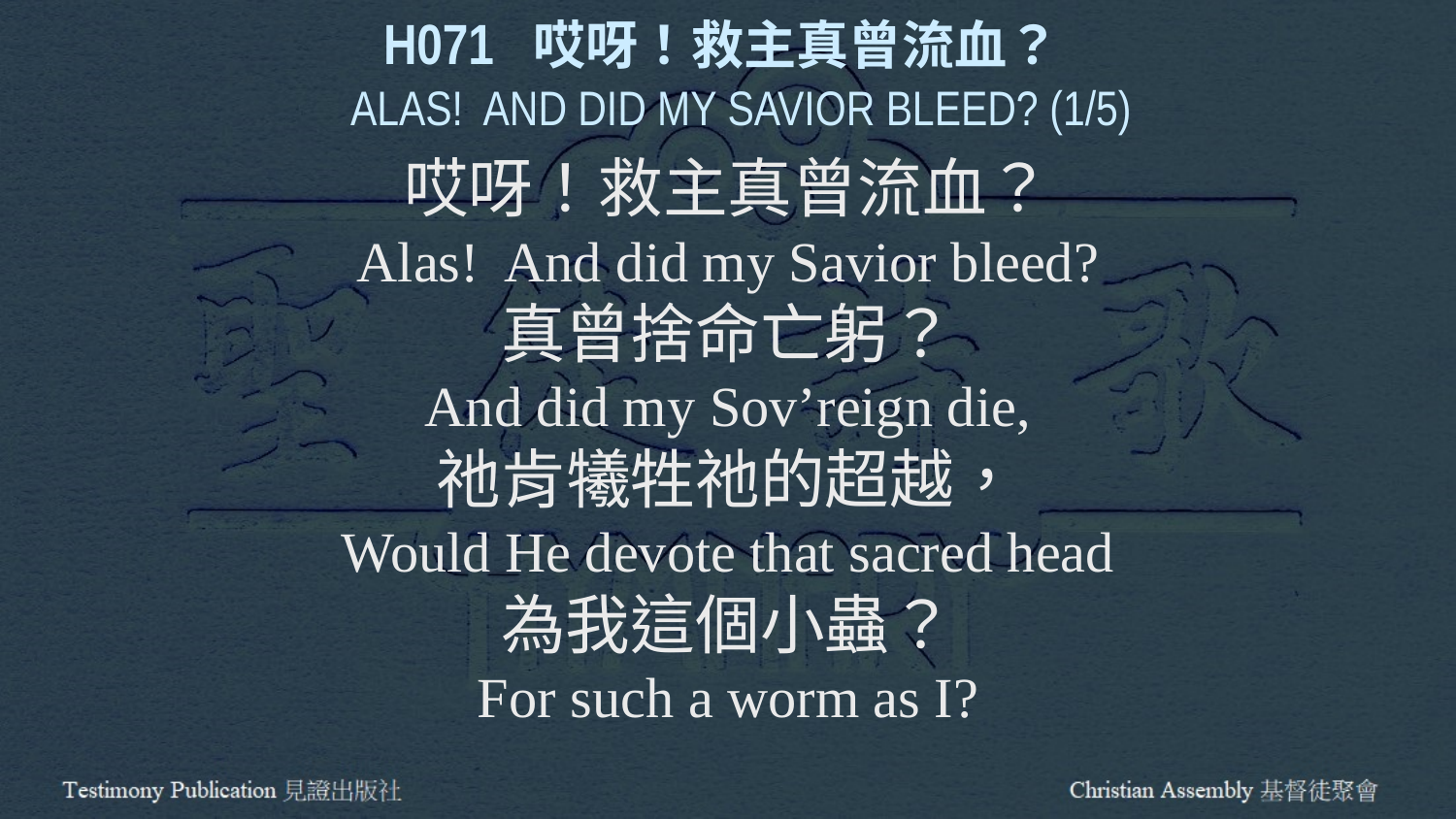

H071  哎呀！救主真曾流血？
 ALAS!  AND DID MY SAVIOR BLEED? (1/5)
哎呀！救主真曾流血？
Alas!  And did my Savior bleed?
真曾捨命亡躬？
And did my Sov’reign die,
祂肯犧牲祂的超越，
Would He devote that sacred head
為我這個小蟲？
For such a worm as I?